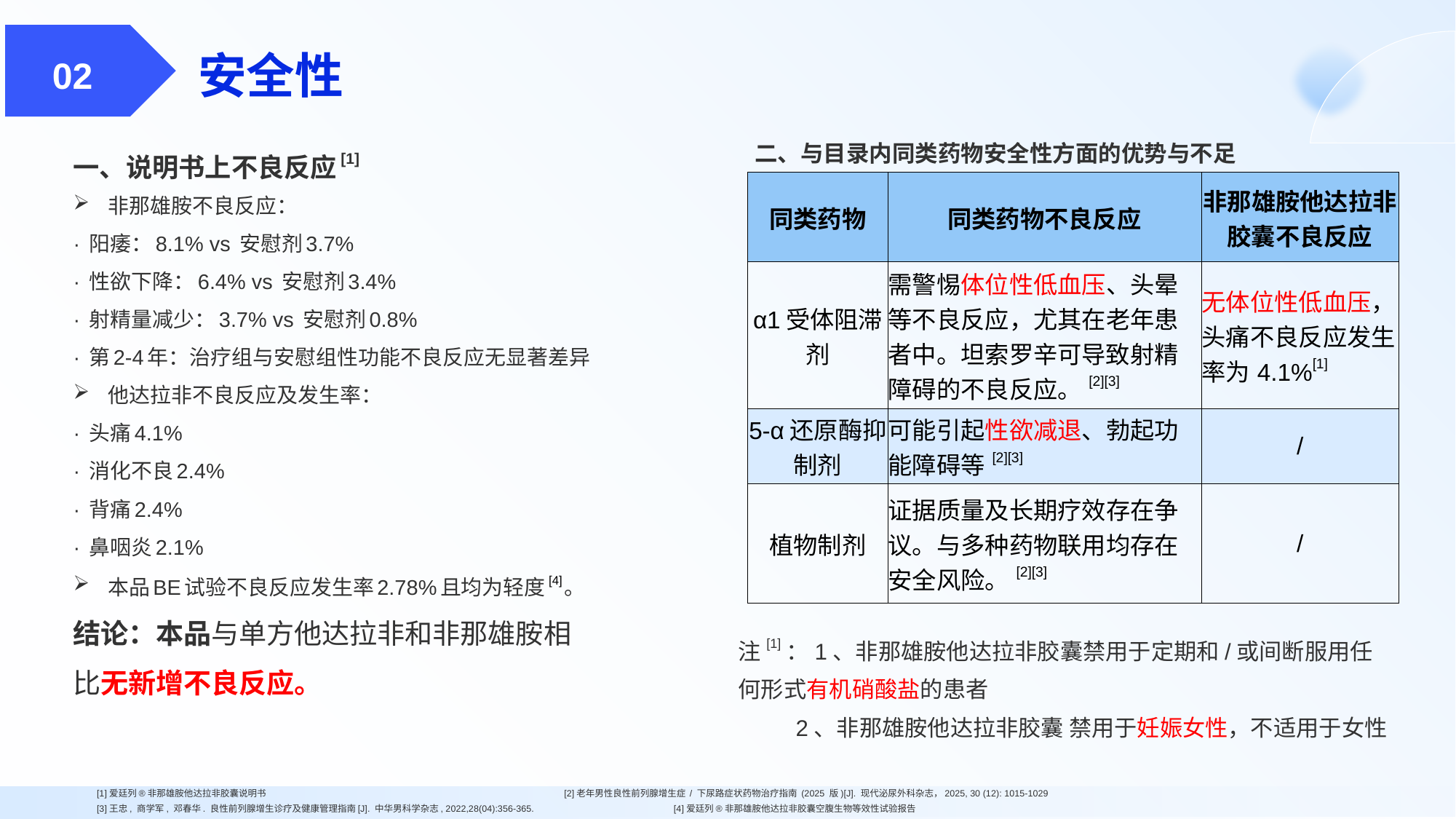

安全性

  02
二、与目录内同类药物安全性方面的优势与不足
一、说明书上不良反应[1]
非那雄胺不良反应：
· 阳痿：8.1% vs 安慰剂3.7%
· 性欲下降：6.4% vs 安慰剂3.4%
· 射精量减少：3.7% vs 安慰剂0.8%
· 第2-4年：治疗组与安慰组性功能不良反应无显著差异
他达拉非不良反应及发生率：
· 头痛4.1%
· 消化不良2.4%
· 背痛2.4%
· 鼻咽炎2.1%
本品BE试验不良反应发生率2.78%且均为轻度[4]。
结论：本品与单方他达拉非和非那雄胺相比无新增不良反应。

| 同类药物 | 同类药物不良反应 | 非那雄胺他达拉非胶囊不良反应 |
| --- | --- | --- |
| α1受体阻滞剂 | 需警惕体位性低血压、头晕等不良反应，尤其在老年患者中。坦索罗辛可导致射精障碍的不良反应。[2][3] | 无体位性低血压，头痛不良反应发生率为4.1%[1] |
| 5-α还原酶抑制剂 | 可能引起性欲减退、勃起功能障碍等[2][3] | / |
| 植物制剂 | 证据质量及长期疗效存在争议。与多种药物联用均存在安全风险。[2][3] | / |
注[1]：1、非那雄胺他达拉非胶囊禁用于定期和/或间断服用任何形式有机硝酸盐的患者
         2、非那雄胺他达拉非胶囊 禁用于妊娠女性，不适用于女性
[1]爱廷列®非那雄胺他达拉非胶囊说明书                                                                                                                                                    [2]老年男性良性前列腺增生症 / 下尿路症状药物治疗指南 (2025 版)[J]. 现代泌尿外科杂志，2025, 30 (12): 1015-1029
[3]王忠, 商学军, 邓春华. 良性前列腺增生诊疗及健康管理指南[J]. 中华男科学杂志, 2022,28(04):356-365.                                                       [4]爱廷列®非那雄胺他达拉非胶囊空腹生物等效性试验报告